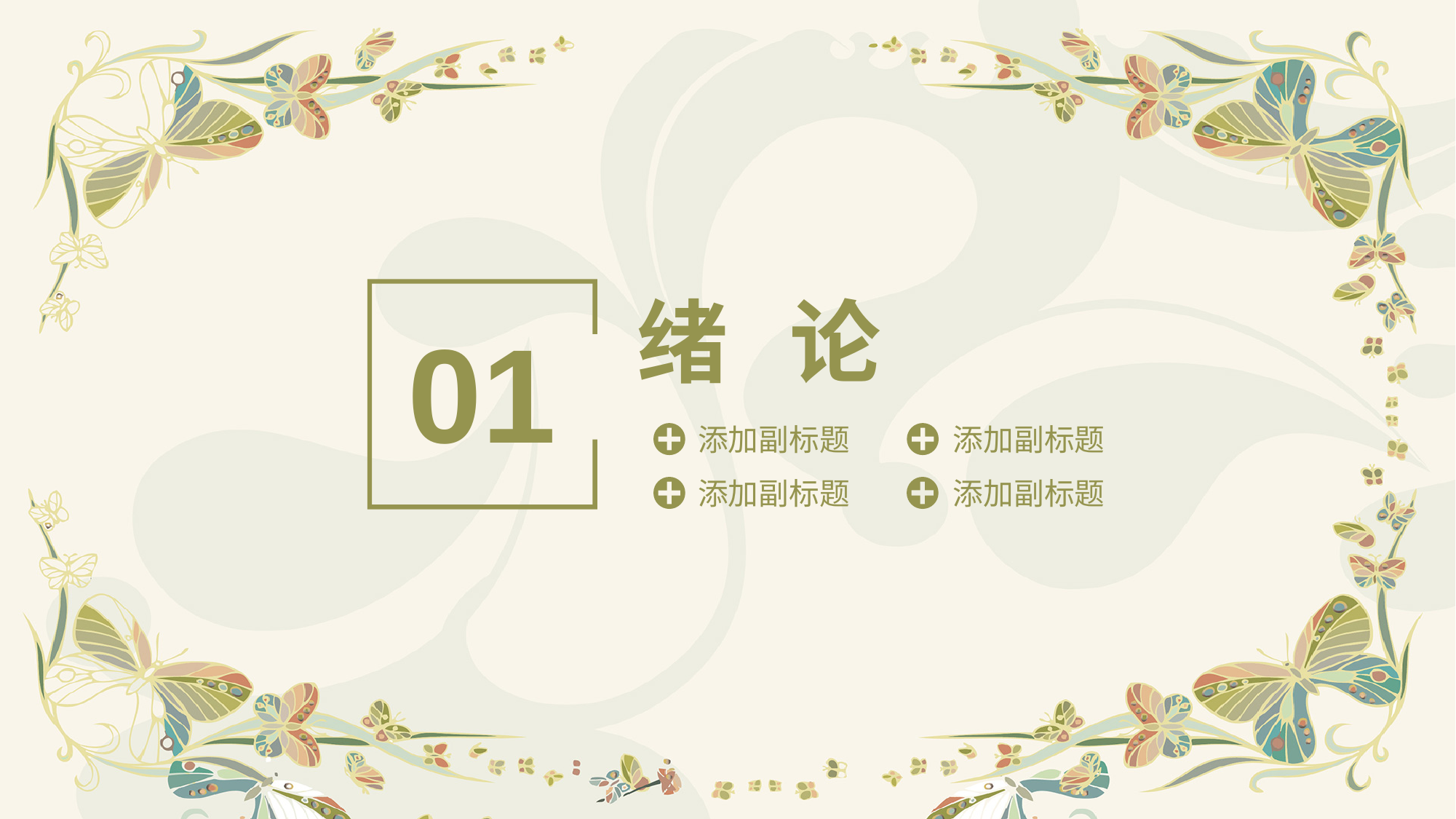

绪   论
01
添加副标题
添加副标题

添加副标题
添加副标题